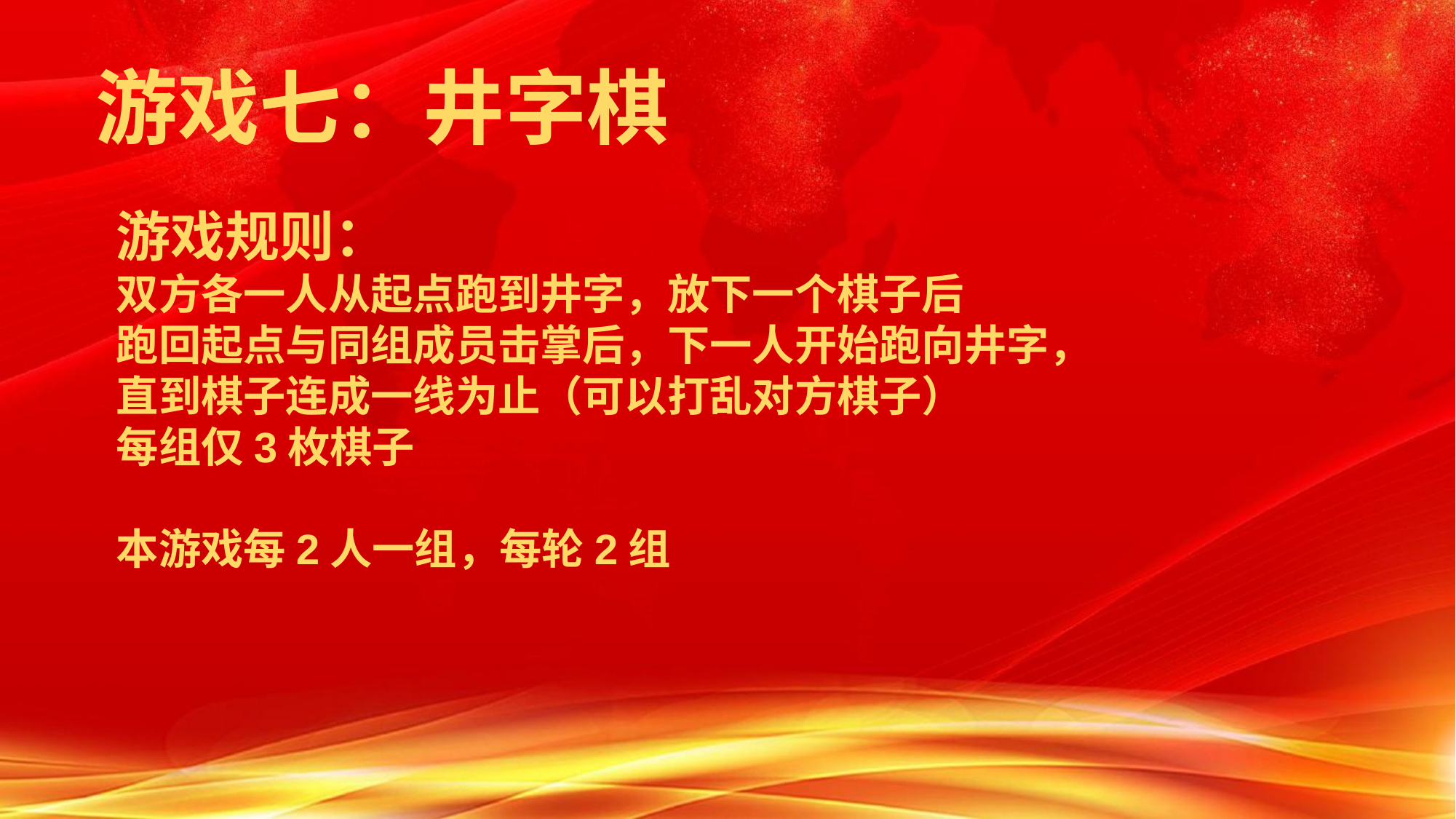

游戏七：井字棋
游戏规则：
双方各一人从起点跑到井字，放下一个棋子后
跑回起点与同组成员击掌后，下一人开始跑向井字，
直到棋子连成一线为止（可以打乱对方棋子）
每组仅3枚棋子

本游戏每2人一组，每轮2组